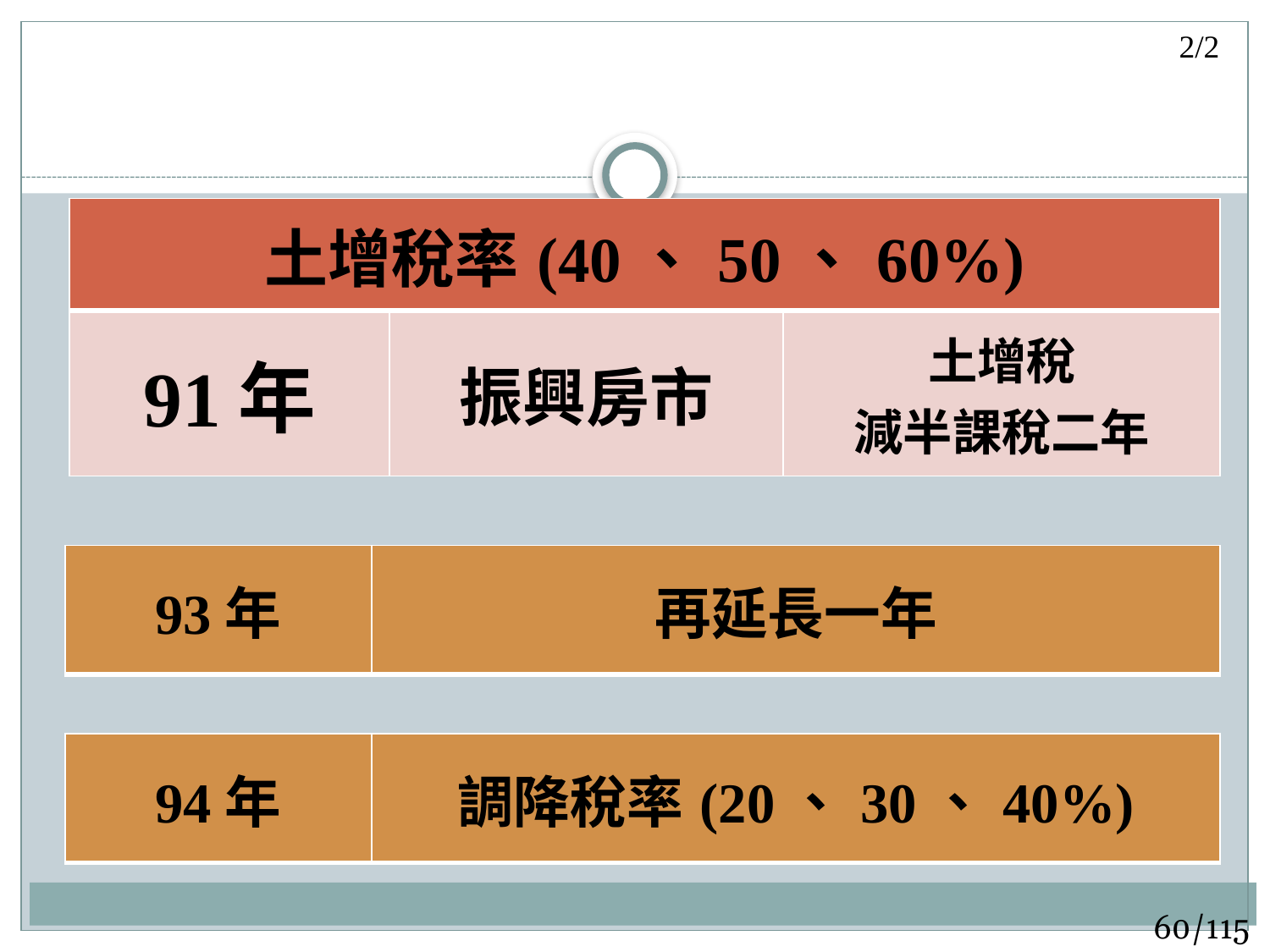

2/2
#
| 土增稅率(40、50、60%) |  |  |
| --- | --- | --- |
| 91年 | 振興房市 | 土增稅 減半課稅二年 |
| 93年 | 再延長一年 |
| --- | --- |
| 94年 | 調降稅率(20、30、40%) |
| --- | --- |